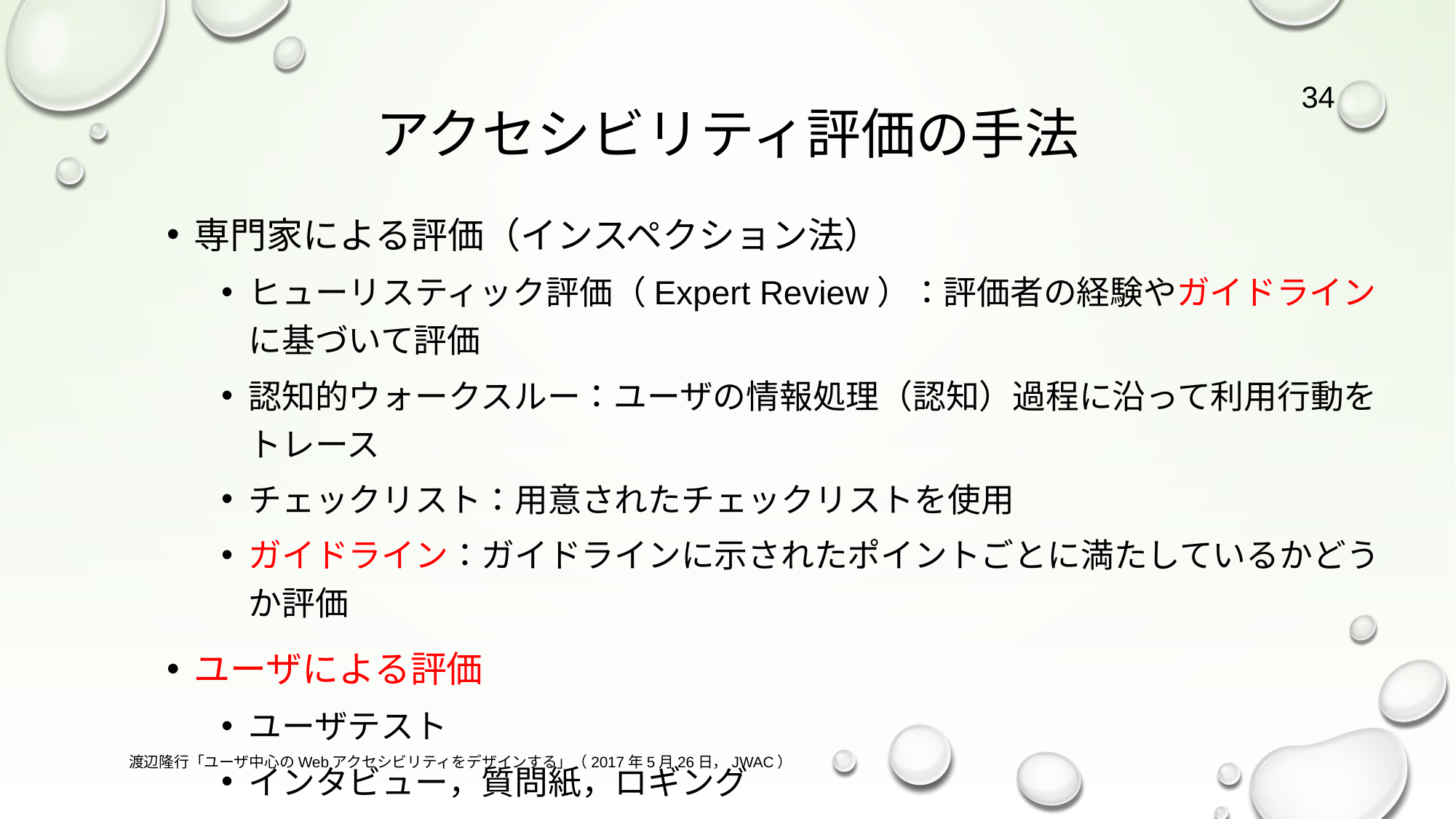

34
# アクセシビリティ評価の手法
専門家による評価（インスペクション法）
ヒューリスティック評価（Expert Review）：評価者の経験やガイドラインに基づいて評価
認知的ウォークスルー：ユーザの情報処理（認知）過程に沿って利用行動をトレース
チェックリスト：用意されたチェックリストを使用
ガイドライン：ガイドラインに示されたポイントごとに満たしているかどうか評価
ユーザによる評価
ユーザテスト
インタビュー，質問紙，ロギング
渡辺隆行「ユーザ中心のWebアクセシビリティをデザインする」（2017年5月26日，JWAC）